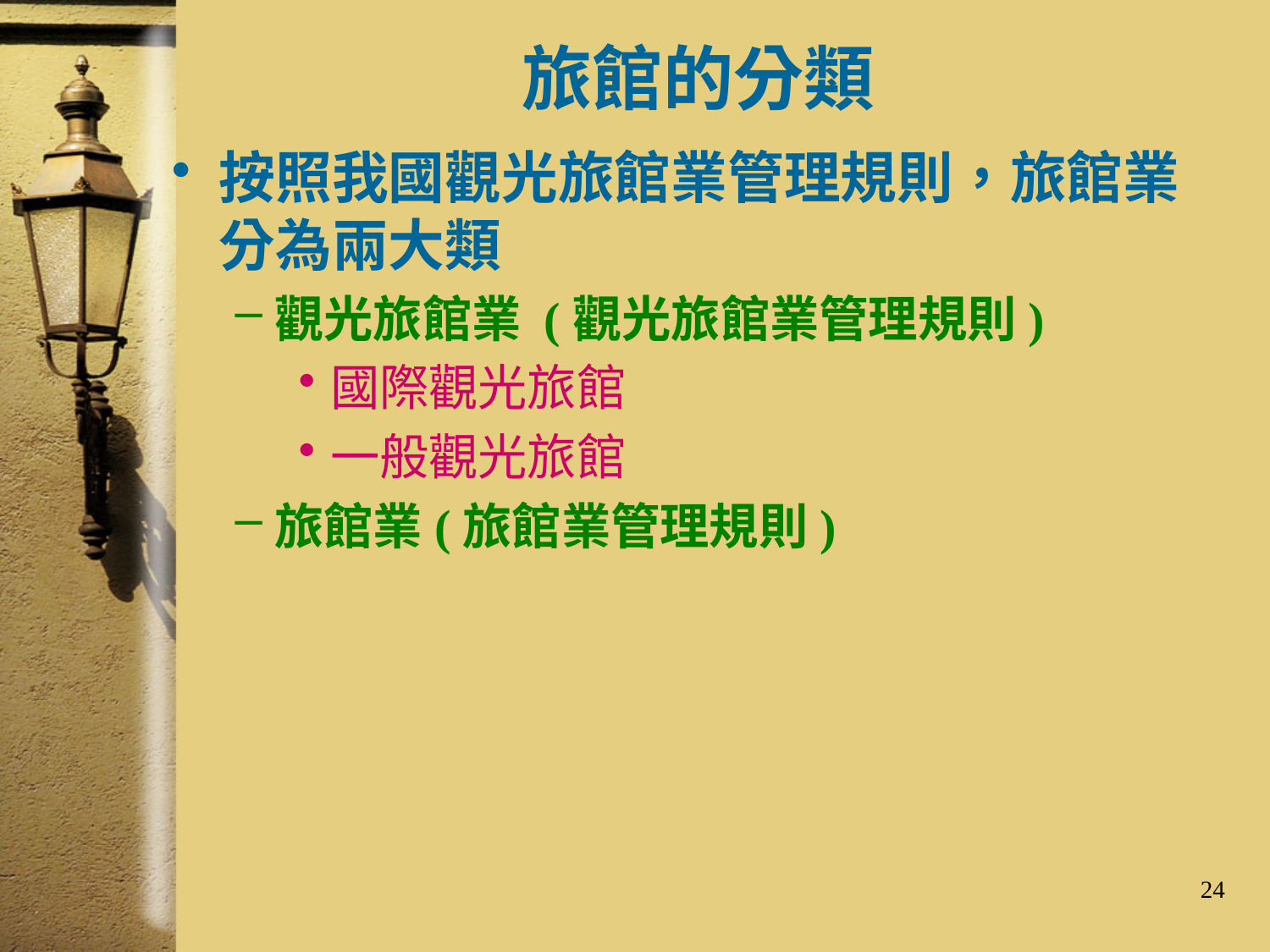

# 旅館的分類
按照我國觀光旅館業管理規則，旅館業分為兩大類
觀光旅館業 (觀光旅館業管理規則)
國際觀光旅館
一般觀光旅館
旅館業(旅館業管理規則)

24